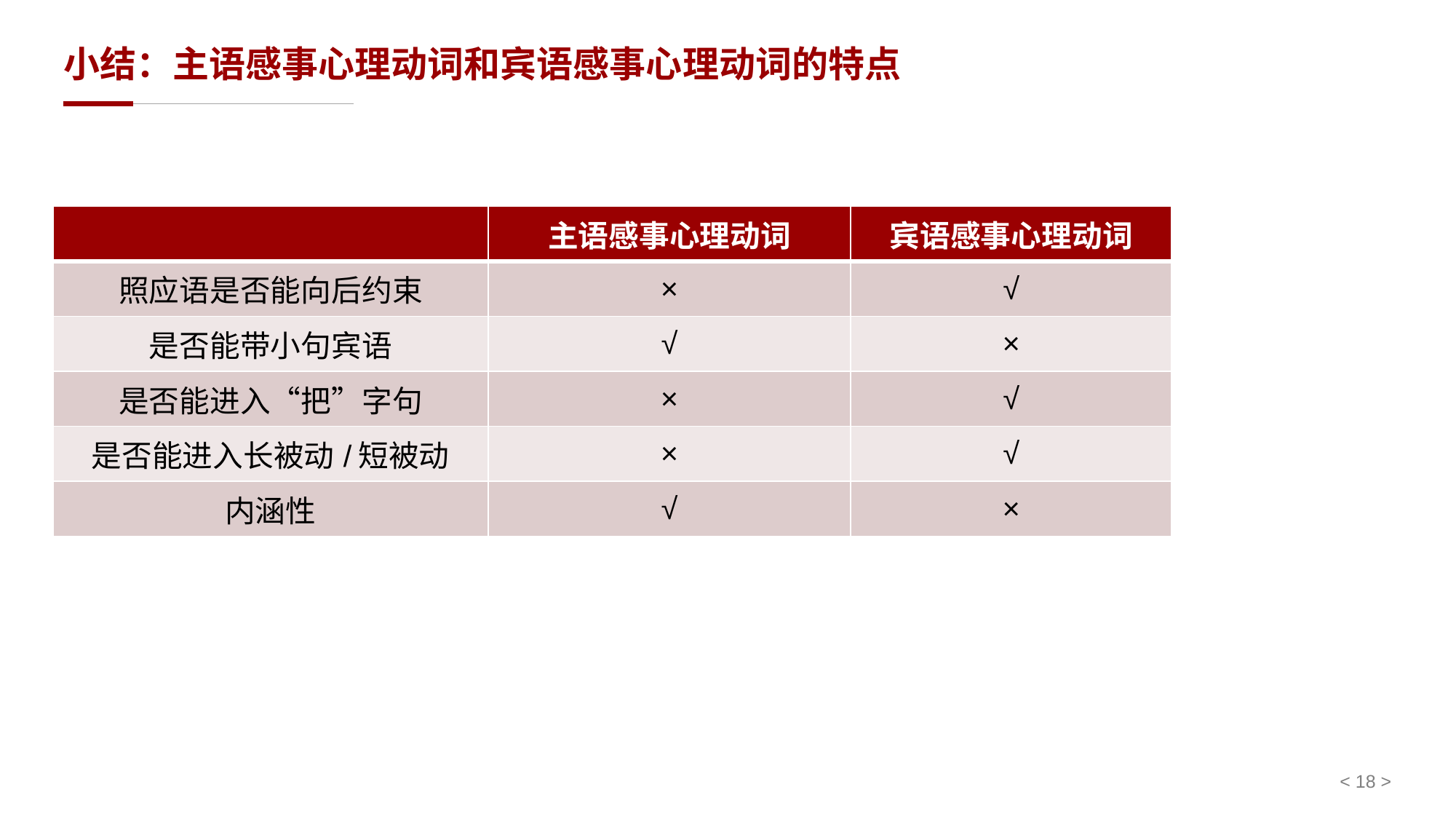

# 小结：主语感事心理动词和宾语感事心理动词的特点
|  | 主语感事心理动词 | 宾语感事心理动词 |
| --- | --- | --- |
| 照应语是否能向后约束 | × | √ |
| 是否能带小句宾语 | √ | × |
| 是否能进入“把”字句 | × | √ |
| 是否能进入长被动/短被动 | × | √ |
| 内涵性 | √ | × |
< 18 >